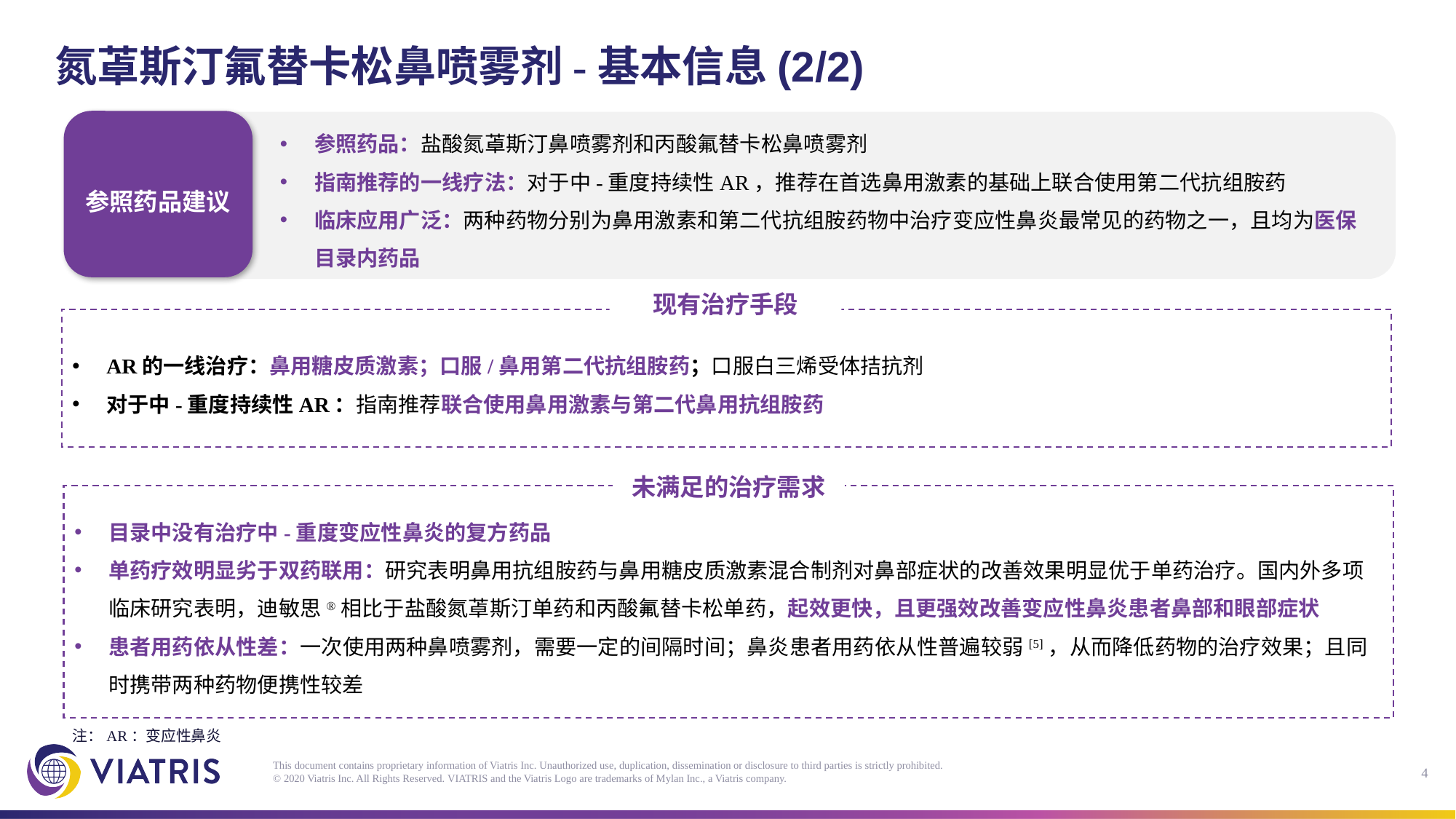

# 氮䓬斯汀氟替卡松鼻喷雾剂-基本信息(2/2)
参照药品：盐酸氮䓬斯汀鼻喷雾剂和丙酸氟替卡松鼻喷雾剂
指南推荐的一线疗法：对于中-重度持续性AR，推荐在首选鼻用激素的基础上联合使用第二代抗组胺药
临床应用广泛：两种药物分别为鼻用激素和第二代抗组胺药物中治疗变应性鼻炎最常见的药物之一，且均为医保目录内药品
参照药品建议

现有治疗手段
AR的一线治疗：鼻用糖皮质激素；口服/鼻用第二代抗组胺药；口服白三烯受体拮抗剂
对于中-重度持续性AR：指南推荐联合使用鼻用激素与第二代鼻用抗组胺药
未满足的治疗需求
目录中没有治疗中-重度变应性鼻炎的复方药品
单药疗效明显劣于双药联用：研究表明鼻用抗组胺药与鼻用糖皮质激素混合制剂对鼻部症状的改善效果明显优于单药治疗。国内外多项临床研究表明，迪敏思®相比于盐酸氮䓬斯汀单药和丙酸氟替卡松单药，起效更快，且更强效改善变应性鼻炎患者鼻部和眼部症状
患者用药依从性差：一次使用两种鼻喷雾剂，需要一定的间隔时间；鼻炎患者用药依从性普遍较弱[5]，从而降低药物的治疗效果；且同时携带两种药物便携性较差
注：AR：变应性鼻炎
This document contains proprietary information of Viatris Inc. Unauthorized use, duplication, dissemination or disclosure to third parties is strictly prohibited.
© 2020 Viatris Inc. All Rights Reserved. VIATRIS and the Viatris Logo are trademarks of Mylan Inc., a Viatris company.
4